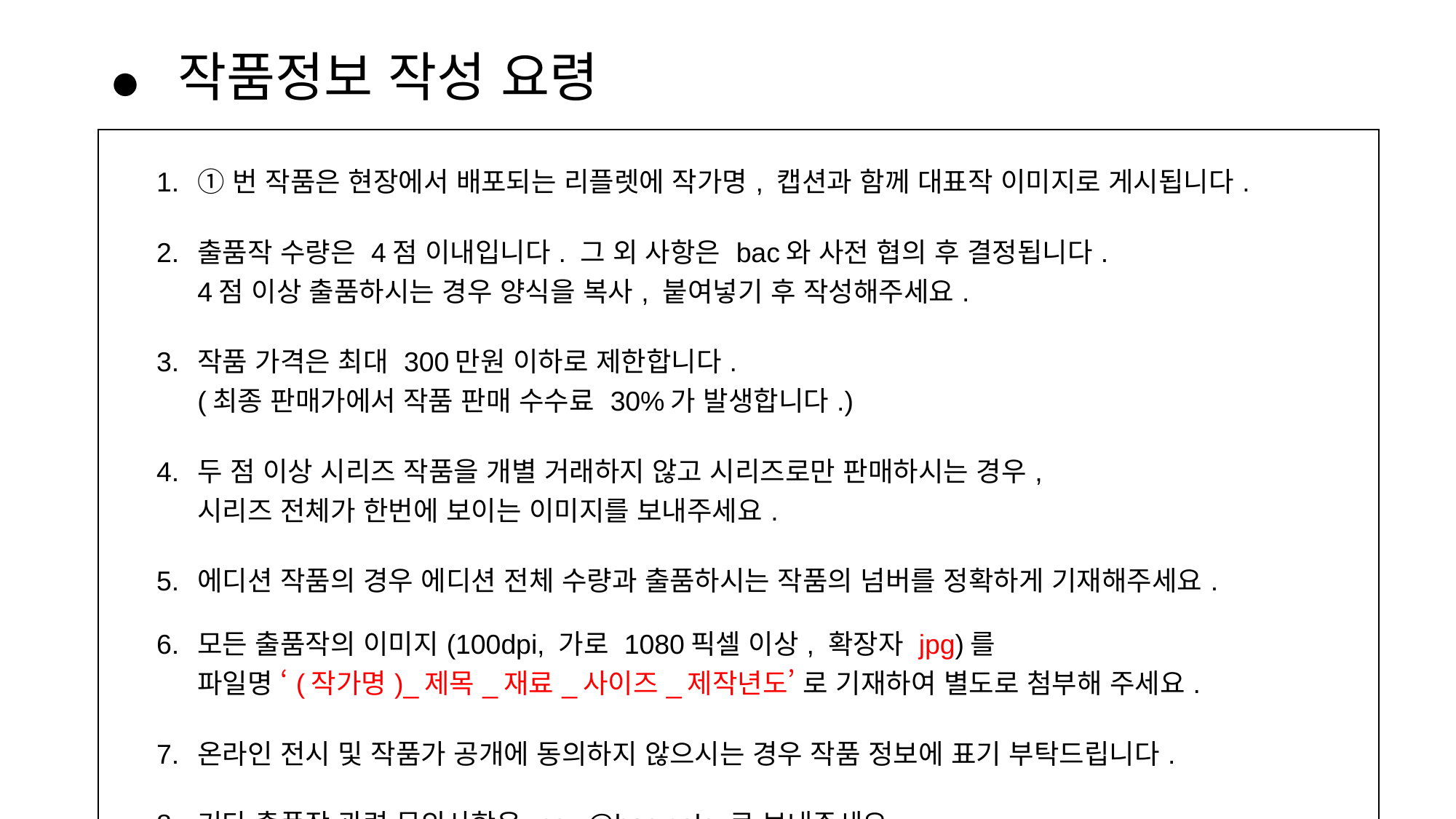

# 작품정보 작성 요령
| ①번 작품은 현장에서 배포되는 리플렛에 작가명, 캡션과 함께 대표작 이미지로 게시됩니다. 출품작 수량은 4점 이내입니다. 그 외 사항은 bac와 사전 협의 후 결정됩니다. 4점 이상 출품하시는 경우 양식을 복사, 붙여넣기 후 작성해주세요. 작품 가격은 최대 300만원 이하로 제한합니다. (최종 판매가에서 작품 판매 수수료 30%가 발생합니다.) 두 점 이상 시리즈 작품을 개별 거래하지 않고 시리즈로만 판매하시는 경우, 시리즈 전체가 한번에 보이는 이미지를 보내주세요. 에디션 작품의 경우 에디션 전체 수량과 출품하시는 작품의 넘버를 정확하게 기재해주세요. 모든 출품작의 이미지(100dpi, 가로 1080픽셀 이상, 확장자 jpg)를 파일명 ‘(작가명)\_제목\_재료\_사이즈\_제작년도’ 로 기재하여 별도로 첨부해 주세요. 온라인 전시 및 작품가 공개에 동의하지 않으시는 경우 작품 정보에 표기 부탁드립니다. 기타 출품작 관련 문의사항은 new@bac.sale 로 보내주세요. |
| --- |